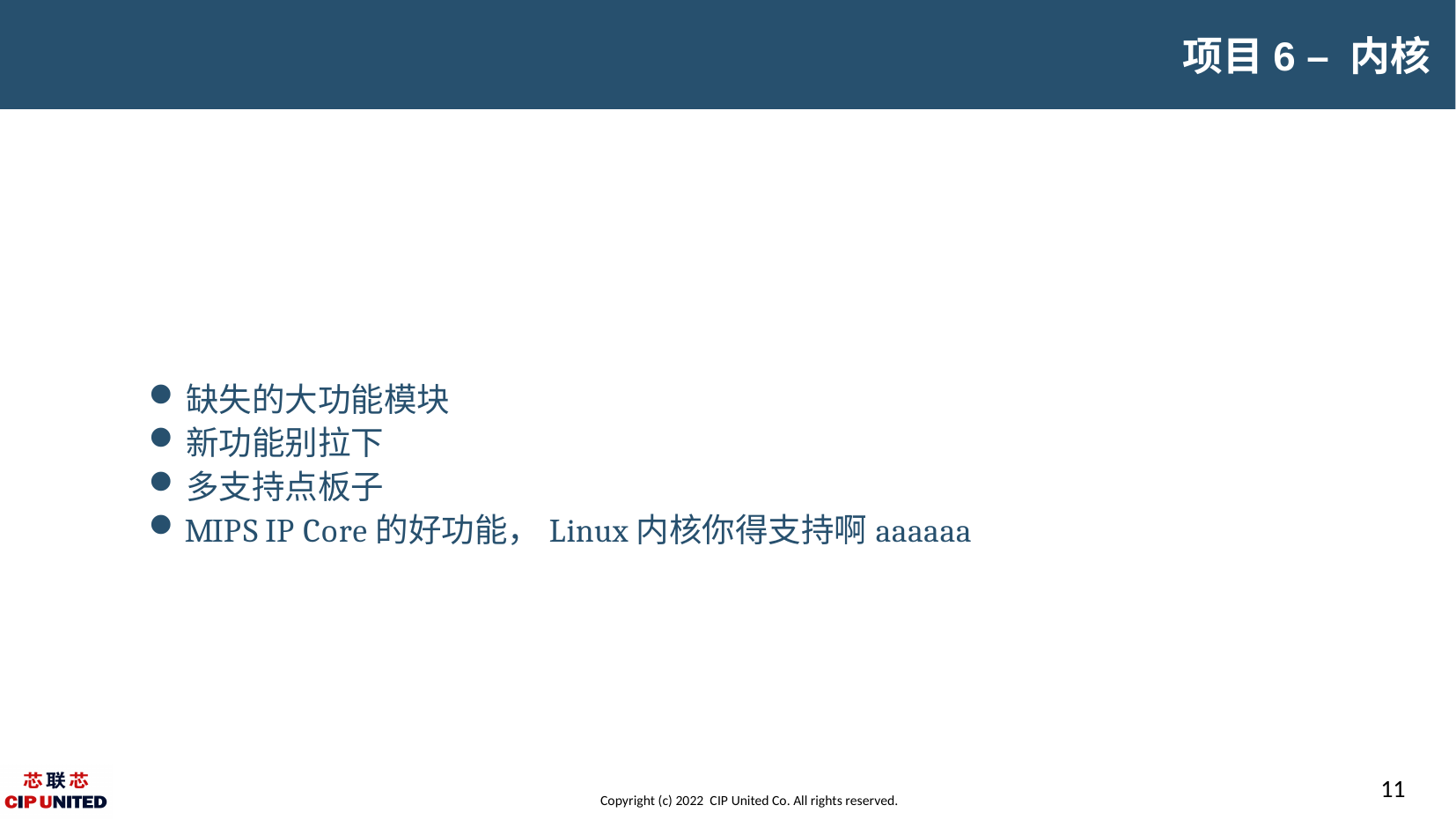

项目6 – 内核

缺失的大功能模块
新功能别拉下
多支持点板子
MIPS IP Core的好功能，Linux内核你得支持啊aaaaaa
11